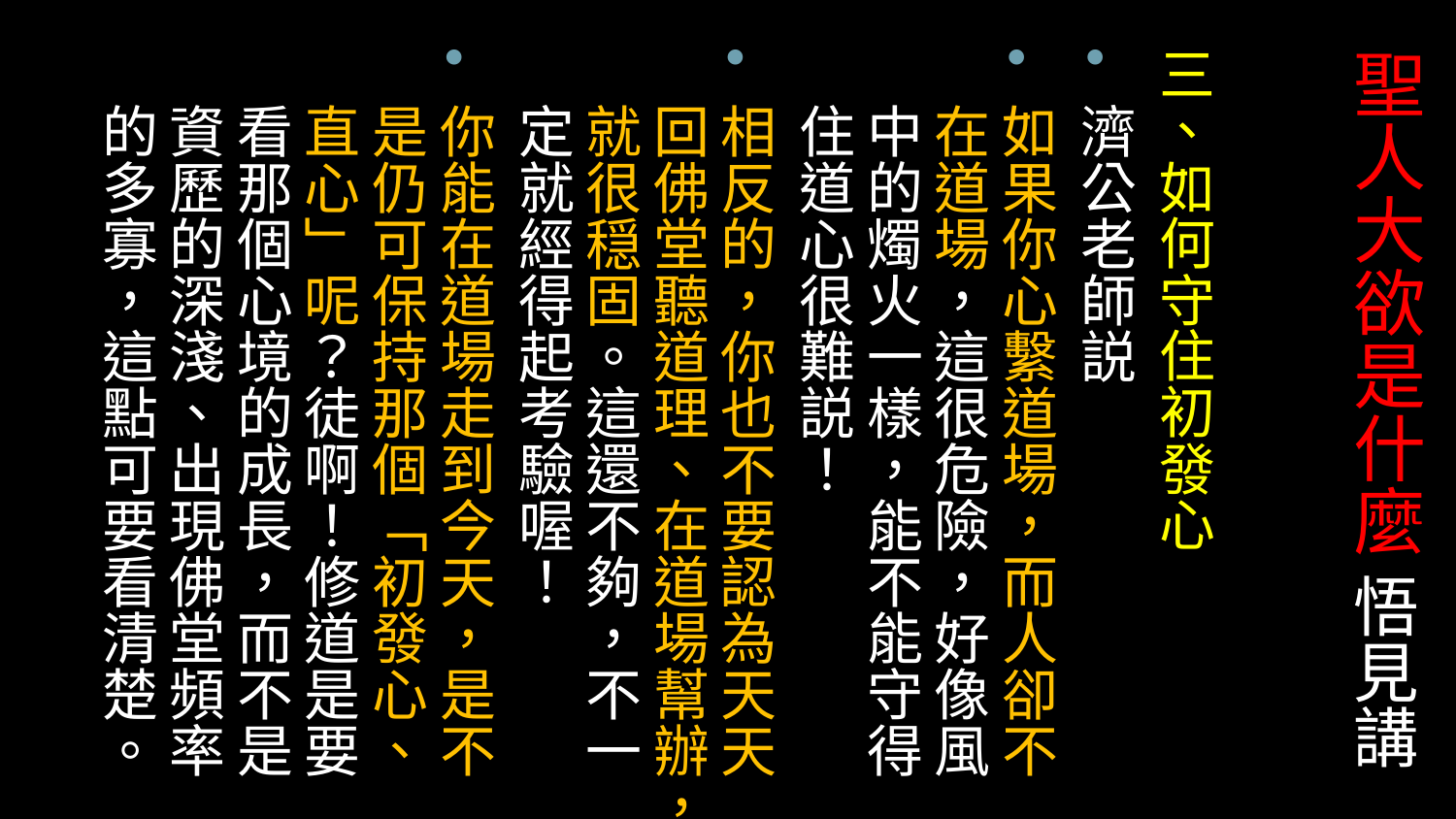

# 聖人大欲是什麼 悟見講
三、如何守住初發心
濟公老師説
如果你心繫道場，而人卻不在道場，這很危險，好像風中的燭火一樣，能不能守得住道心很難説！
相反的，你也不要認為天天回佛堂聽道理、在道場幫辦，就很穏固。這還不夠，不一定就經得起考驗喔！
你能在道場走到今天，是不是仍可保持那個「初發心、直心」呢？徒啊！修道是要看那個心境的成長，而不是資歷的深淺、出現佛堂頻率的多寡，這點可要看清楚。